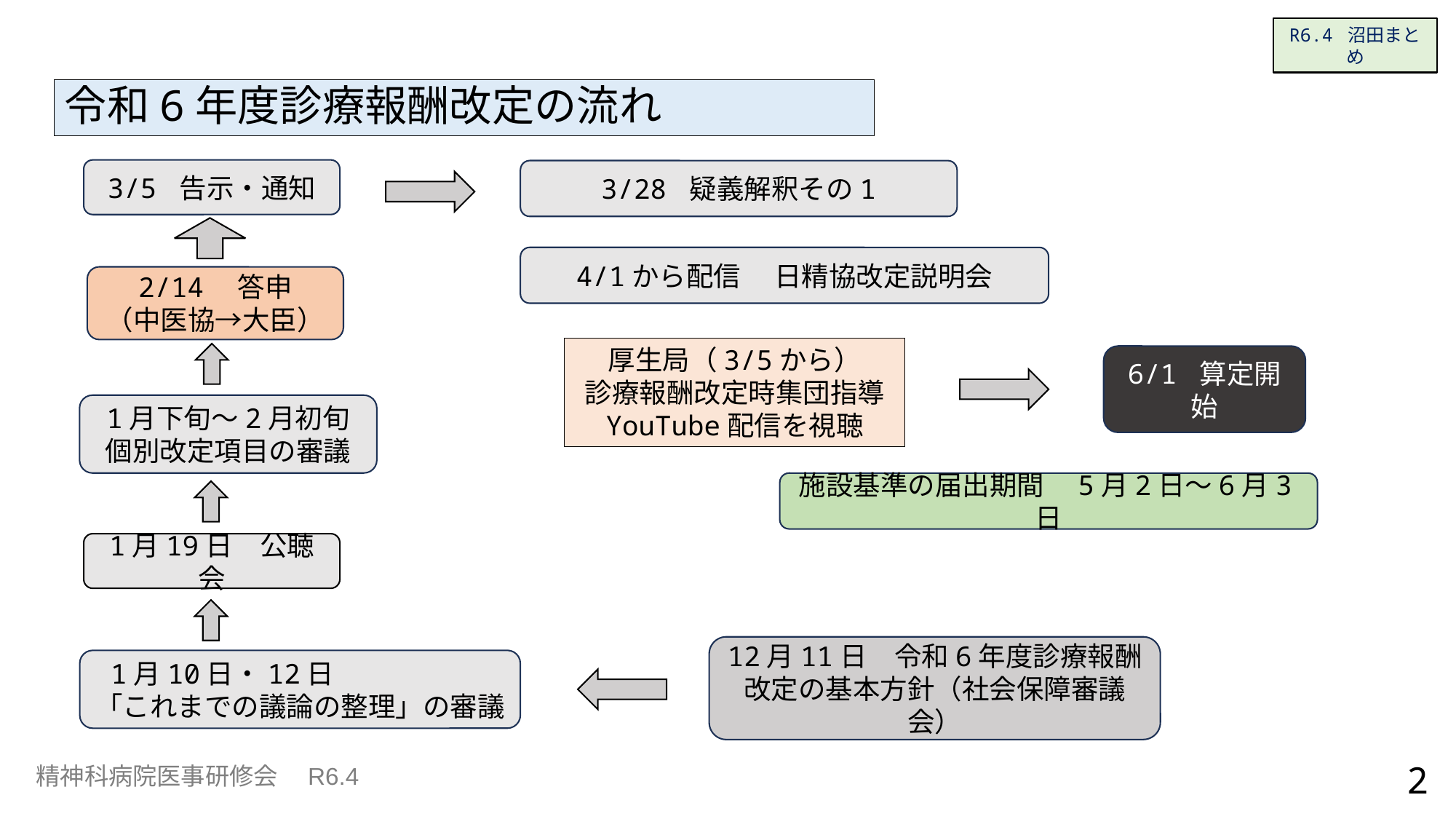

R6.4 沼田まとめ
令和6年度診療報酬改定の流れ

3/5 告示・通知
3/28 疑義解釈その1

4/1から配信 　日精協改定説明会
2/14　答申
（中医協→大臣）
厚生局（3/5から）
診療報酬改定時集団指導
YouTube配信を視聴

6/1 算定開始
1月下旬～2月初旬
個別改定項目の審議
施設基準の届出期間　5月2日～6月3日

1月19日　公聴会

12月11日　令和6年度診療報酬改定の基本方針（社会保障審議会）

 1月10日・12日
「これまでの議論の整理」の審議
2